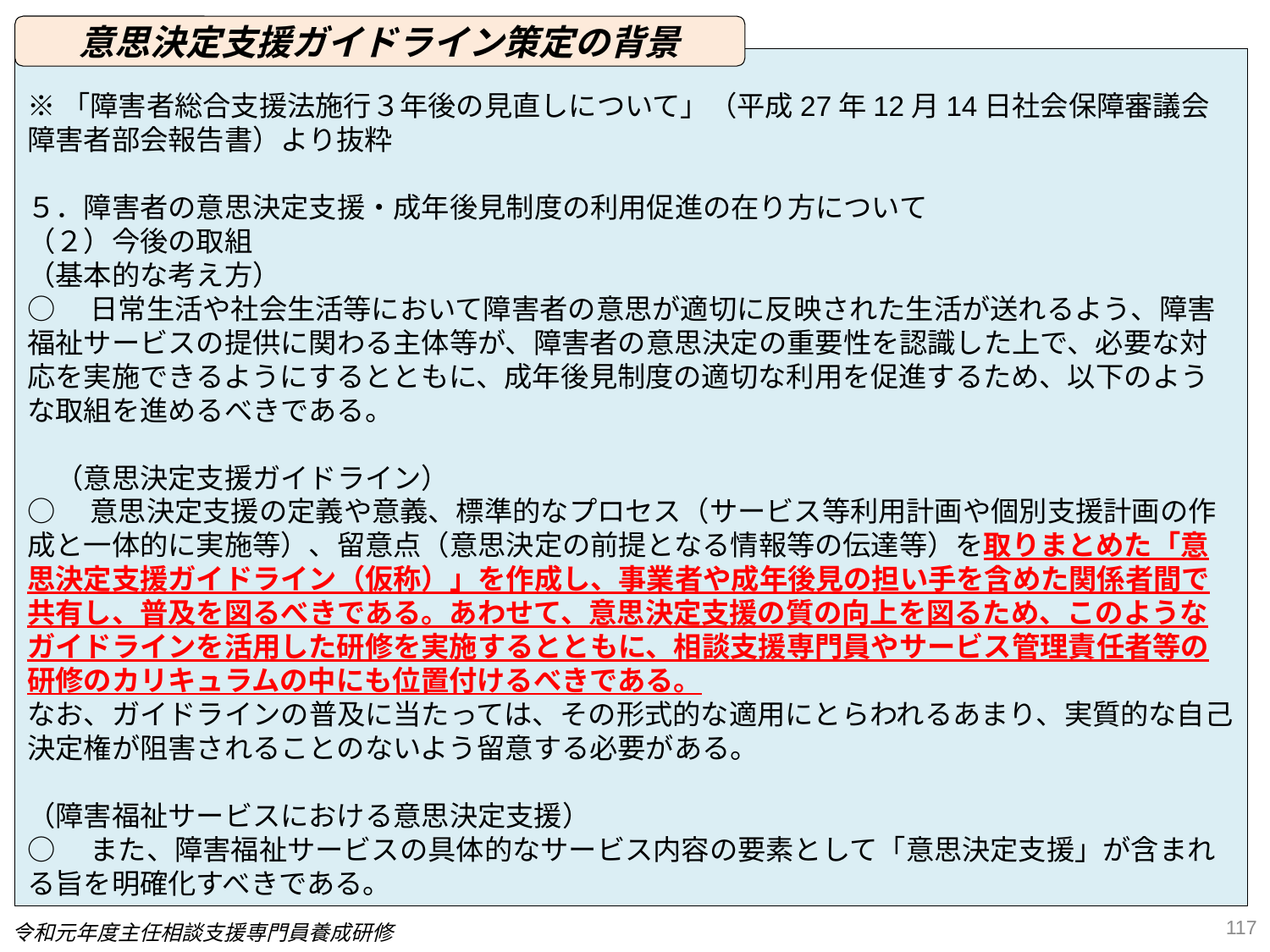

意思決定支援ガイドライン策定の背景

※「障害者総合支援法施行３年後の見直しについて」（平成27年12月14日社会保障審議会障害者部会報告書）より抜粋

５．障害者の意思決定支援・成年後見制度の利用促進の在り方について
（２）今後の取組
（基本的な考え方）
○　日常生活や社会生活等において障害者の意思が適切に反映された生活が送れるよう、障害福祉サービスの提供に関わる主体等が、障害者の意思決定の重要性を認識した上で、必要な対応を実施できるようにするとともに、成年後見制度の適切な利用を促進するため、以下のような取組を進めるべきである。

　（意思決定支援ガイドライン）
○　意思決定支援の定義や意義、標準的なプロセス（サービス等利用計画や個別支援計画の作成と一体的に実施等）、留意点（意思決定の前提となる情報等の伝達等）を取りまとめた「意思決定支援ガイドライン（仮称）」を作成し、事業者や成年後見の担い手を含めた関係者間で共有し、普及を図るべきである。あわせて、意思決定支援の質の向上を図るため、このようなガイドラインを活用した研修を実施するとともに、相談支援専門員やサービス管理責任者等の研修のカリキュラムの中にも位置付けるべきである。
なお、ガイドラインの普及に当たっては、その形式的な適用にとらわれるあまり、実質的な自己決定権が阻害されることのないよう留意する必要がある。

（障害福祉サービスにおける意思決定支援）
○　また、障害福祉サービスの具体的なサービス内容の要素として「意思決定支援」が含まれる旨を明確化すべきである。
117
令和元年度主任相談支援専門員養成研修